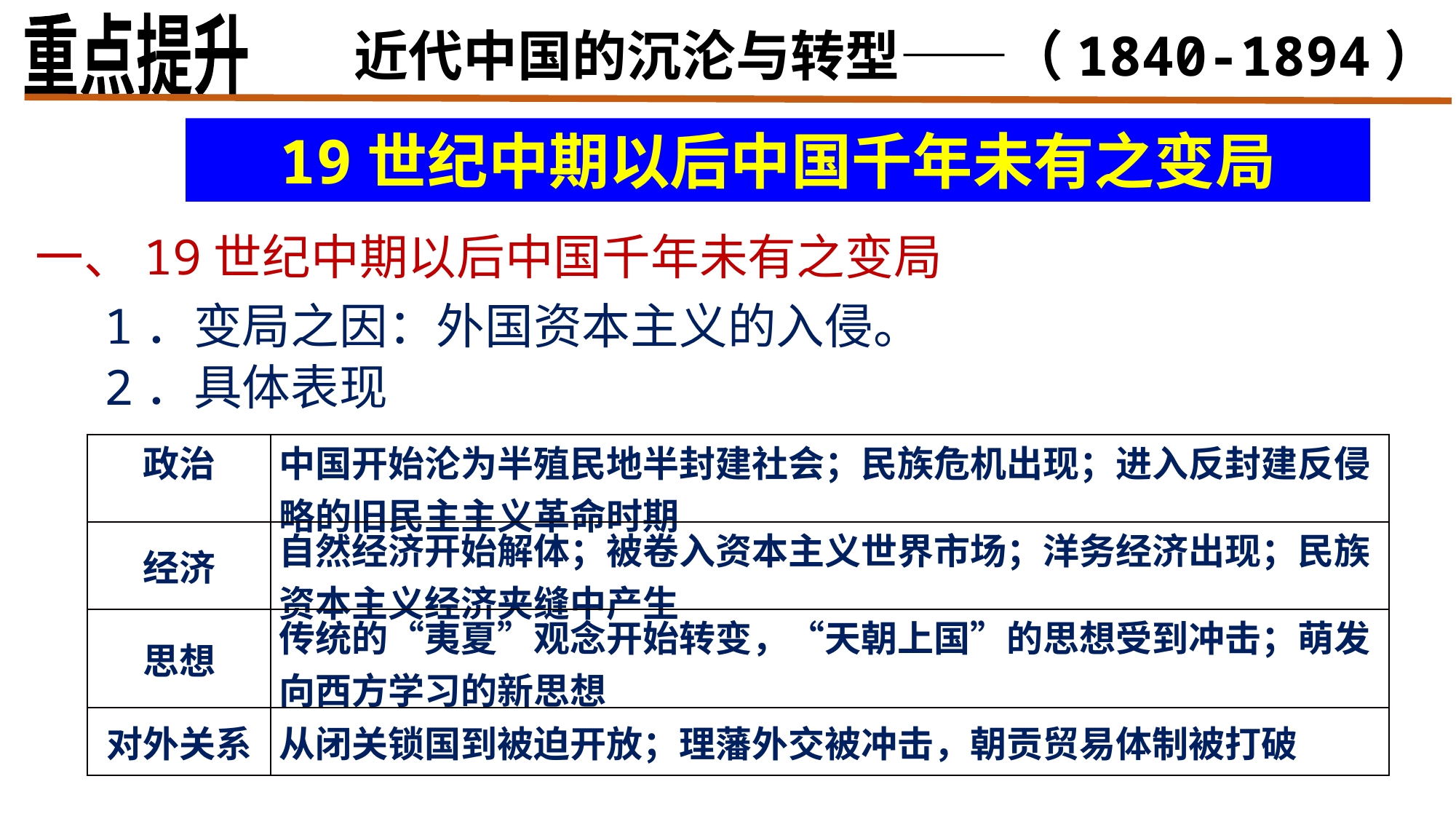

重点提升
近代中国的沉沦与转型——（1840-1894）
19世纪中期以后中国千年未有之变局
一、19世纪中期以后中国千年未有之变局
1．变局之因：外国资本主义的入侵。
2．具体表现
文　　化
| 政治 | 中国开始沦为半殖民地半封建社会；民族危机出现；进入反封建反侵略的旧民主主义革命时期 |
| --- | --- |
| 经济 | 自然经济开始解体；被卷入资本主义世界市场；洋务经济出现；民族资本主义经济夹缝中产生 |
| 思想 | 传统的“夷夏”观念开始转变，“天朝上国”的思想受到冲击；萌发向西方学习的新思想 |
| 对外关系 | 从闭关锁国到被迫开放；理藩外交被冲击，朝贡贸易体制被打破 |